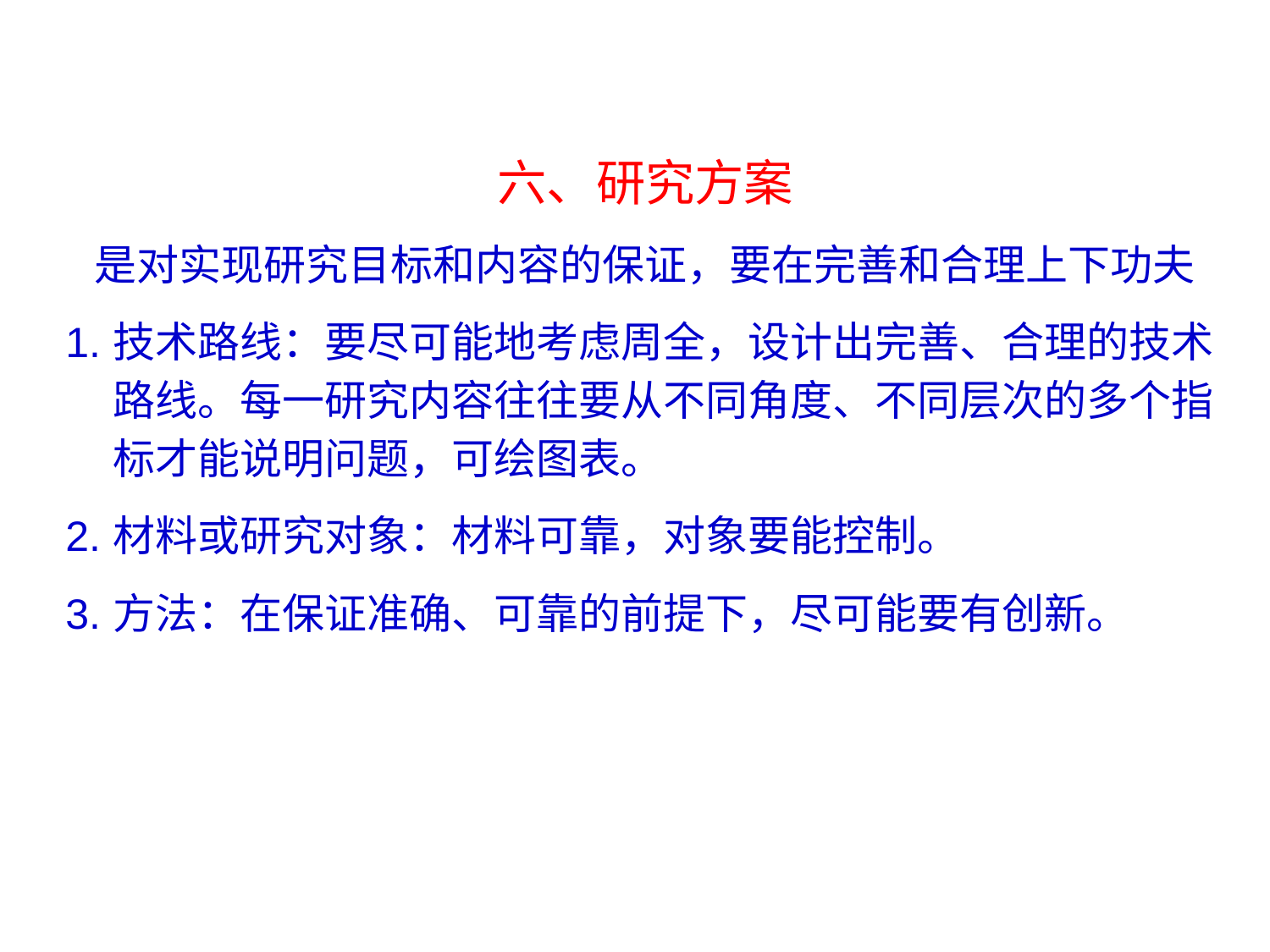

六、研究方案
  是对实现研究目标和内容的保证，要在完善和合理上下功夫
技术路线：要尽可能地考虑周全，设计出完善、合理的技术路线。每一研究内容往往要从不同角度、不同层次的多个指标才能说明问题，可绘图表。
材料或研究对象：材料可靠，对象要能控制。
方法：在保证准确、可靠的前提下，尽可能要有创新。